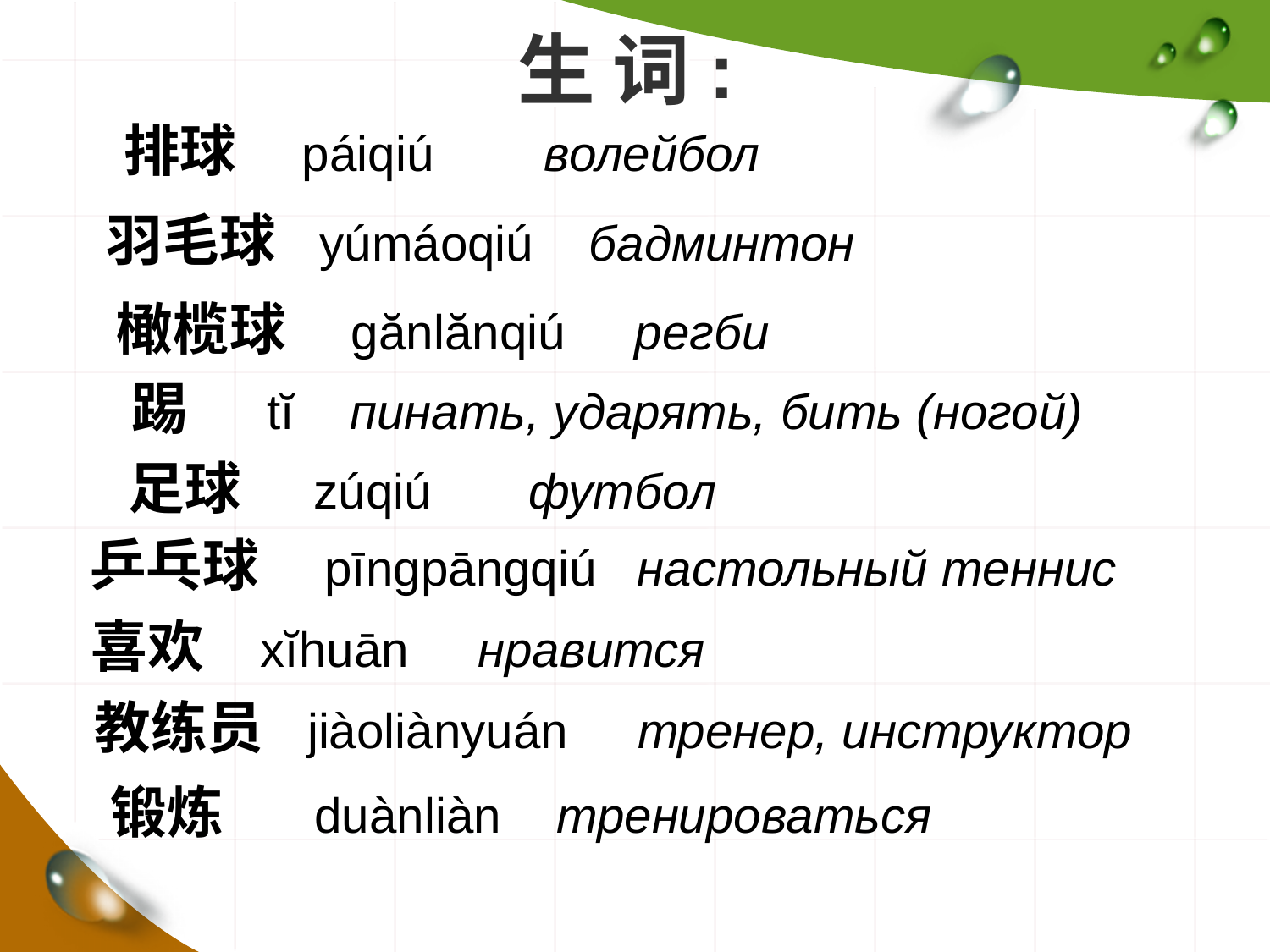

# 生 词:
排球        páiqiú        волейбол
羽毛球     yúmáoqiú    бадминтон
橄榄球        gănlănqiú     регби
踢          tĭ    пинать, ударять, бить (ногой)
足球         zúqiú       футбол
乒乓球    pīngpāngqiú    настольный теннис
喜欢      xĭhuān     нравится
教练员     jiàoliànyuán     тренер, инструктор
锻炼      duànliàn    тренироваться